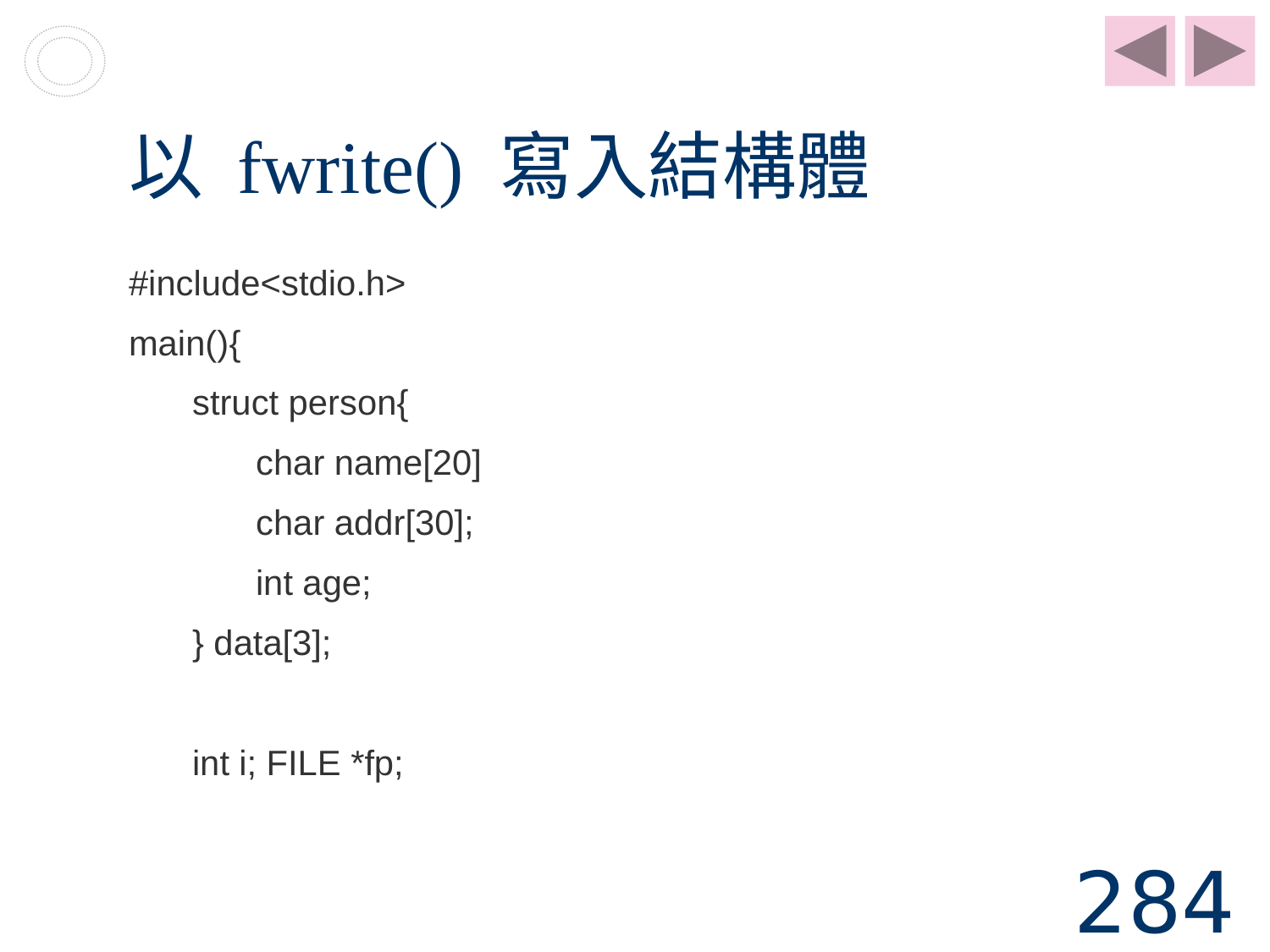

# 以 fwrite() 寫入結構體
#include<stdio.h>
main(){
struct person{
char name[20]
char addr[30];
int age;
} data[3];

int i; FILE *fp;
284